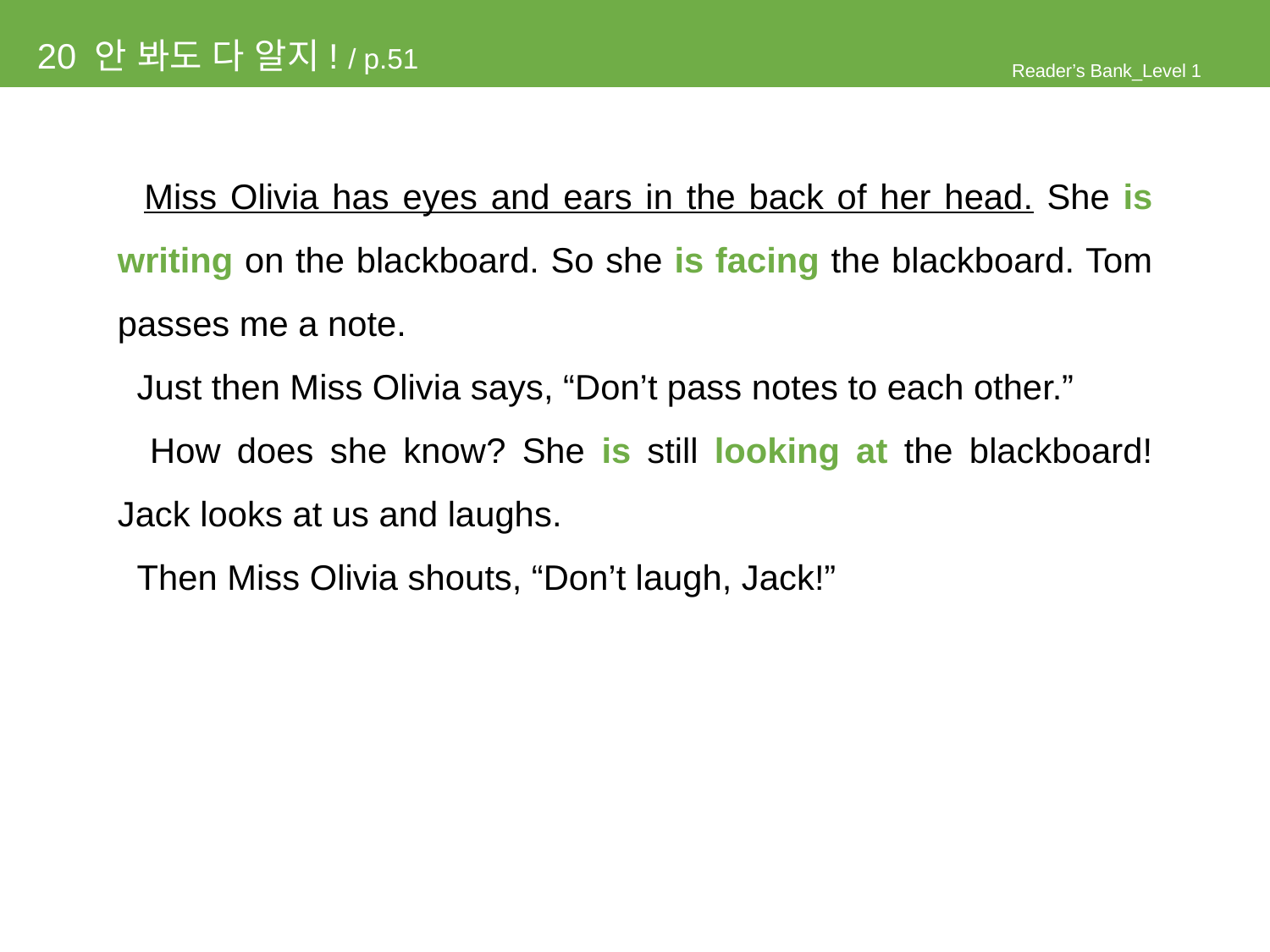

# 20 안 봐도 다 알지! / p.51
Reader’s Bank_Level 1
  Miss Olivia has eyes and ears in the back of her head. She is writing on the blackboard. So she is facing the blackboard. Tom passes me a note.
  Just then Miss Olivia says, “Don’t pass notes to each other.”
  How does she know? She is still looking at the blackboard! Jack looks at us and laughs.
  Then Miss Olivia shouts, “Don’t laugh, Jack!”